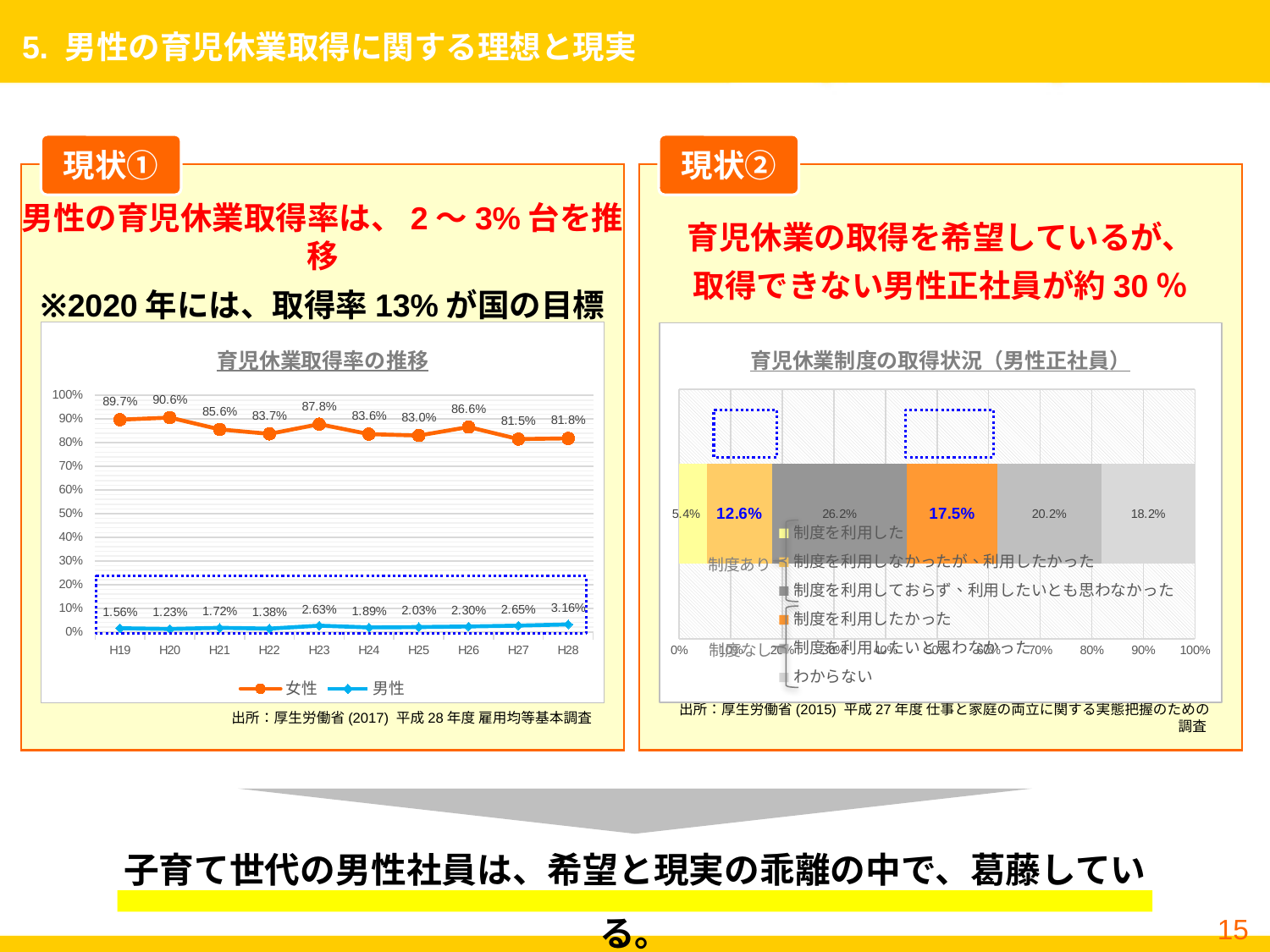

# 5. 男性の育児休業取得に関する理想と現実
現状①
現状②

男性の育児休業取得率は、2～3%台を推移
※2020年には、取得率13%が国の目標
育児休業の取得を希望しているが、
取得できない男性正社員が約30％

### Chart: 育児休業取得率の推移

| Category | 女性 | 男性 |
|---|---|---|
| H19 | 0.897 | 0.0156 |
| H20 | 0.906 | 0.0123 |
| H21 | 0.856 | 0.0172 |
| H22 | 0.837 | 0.0138 |
| H23 | 0.878 | 0.0263 |
| H24 | 0.836 | 0.0189 |
| H25 | 0.83 | 0.0203 |
| H26 | 0.866 | 0.023 |
| H27 | 0.815 | 0.0265 |
| H28 | 0.818 | 0.0316 |

### Chart: 育児休業制度の取得状況（男性正社員）

| Category | 制度を利用した | 制度を利用しなかったが、利用したかった | 制度を利用しておらず、利用したいとも思わなかった | 制度を利用したかった | 制度を利用したいと思わなかった | わからない |
|---|---|---|---|---|---|---|
| 割合 | 0.054000000000000006 | 0.126 | 0.262 | 0.17500000000000002 | 0.202 | 0.18200000000000002 |

制度あり

制度なし
出所：厚生労働省(2017) 平成28年度 雇用均等基本調査
出所：厚生労働省(2015) 平成27年度 仕事と家庭の両立に関する実態把握のための調査

子育て世代の男性社員は、希望と現実の乖離の中で、葛藤している。

15